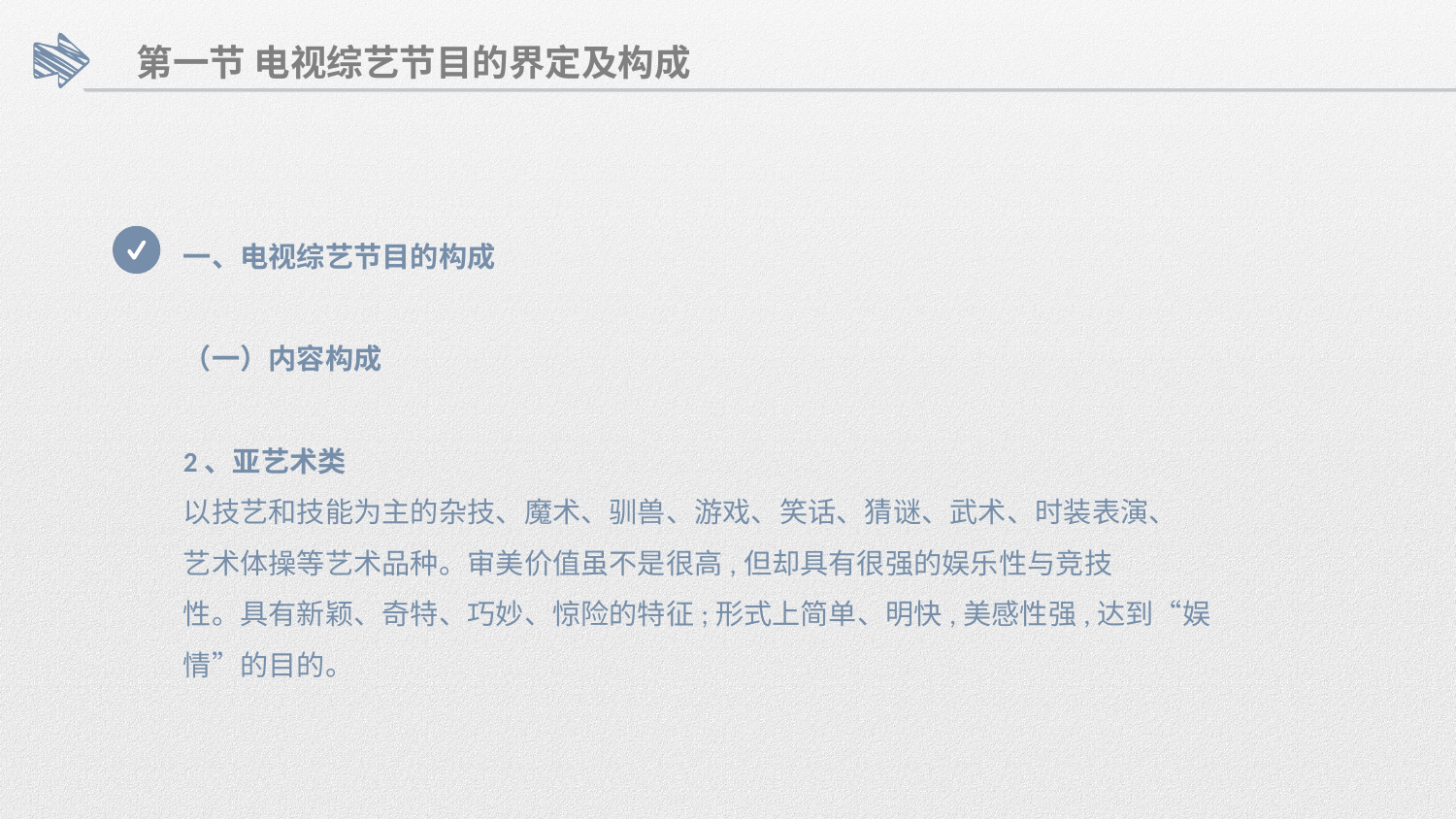

第一节 电视综艺节目的界定及构成
一、电视综艺节目的构成

（一）内容构成

2、亚艺术类
以技艺和技能为主的杂技、魔术、驯兽、游戏、笑话、猜谜、武术、时装表演、
艺术体操等艺术品种。审美价值虽不是很高,但却具有很强的娱乐性与竞技
性。具有新颖、奇特、巧妙、惊险的特征;形式上简单、明快,美感性强,达到“娱
情”的目的。